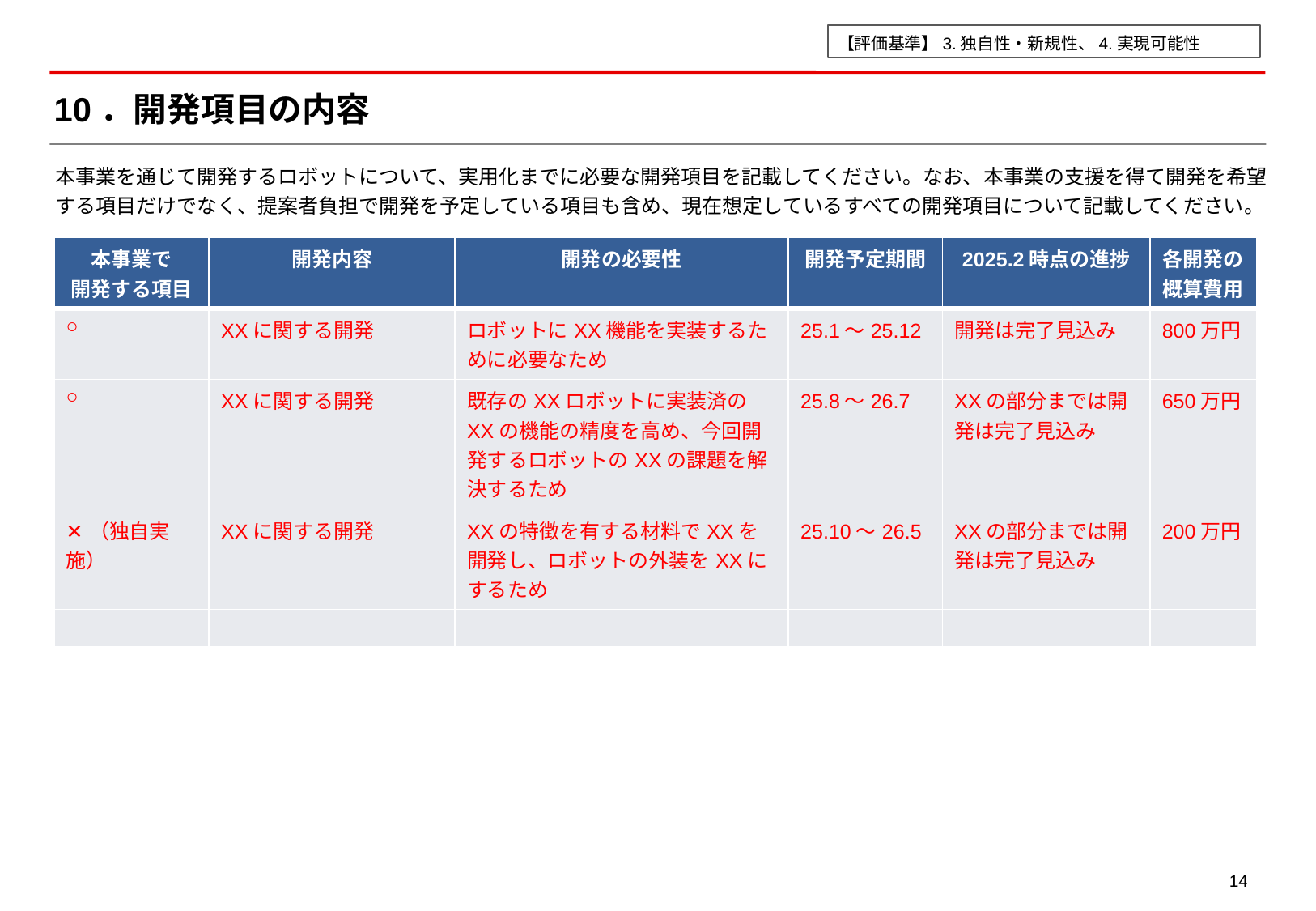

【評価基準】3.独自性・新規性、4.実現可能性
# 10．開発項目の内容
本事業を通じて開発するロボットについて、実用化までに必要な開発項目を記載してください。なお、本事業の支援を得て開発を希望する項目だけでなく、提案者負担で開発を予定している項目も含め、現在想定しているすべての開発項目について記載してください。
| 本事業で 開発する項目 | 開発内容 | 開発の必要性 | 開発予定期間 | 2025.2時点の進捗 | 各開発の概算費用 |
| --- | --- | --- | --- | --- | --- |
| ○ | XXに関する開発 | ロボットにXX機能を実装するために必要なため | 25.1～25.12 | 開発は完了見込み | 800万円 |
| ○ | XXに関する開発 | 既存のXXロボットに実装済のXXの機能の精度を高め、今回開発するロボットのXXの課題を解決するため | 25.8～26.7 | XXの部分までは開発は完了見込み | 650万円 |
| ✕（独自実施） | XXに関する開発 | XXの特徴を有する材料でXXを開発し、ロボットの外装をXXにするため | 25.10～26.5 | XXの部分までは開発は完了見込み | 200万円 |
|  |  |  |  |  |  |